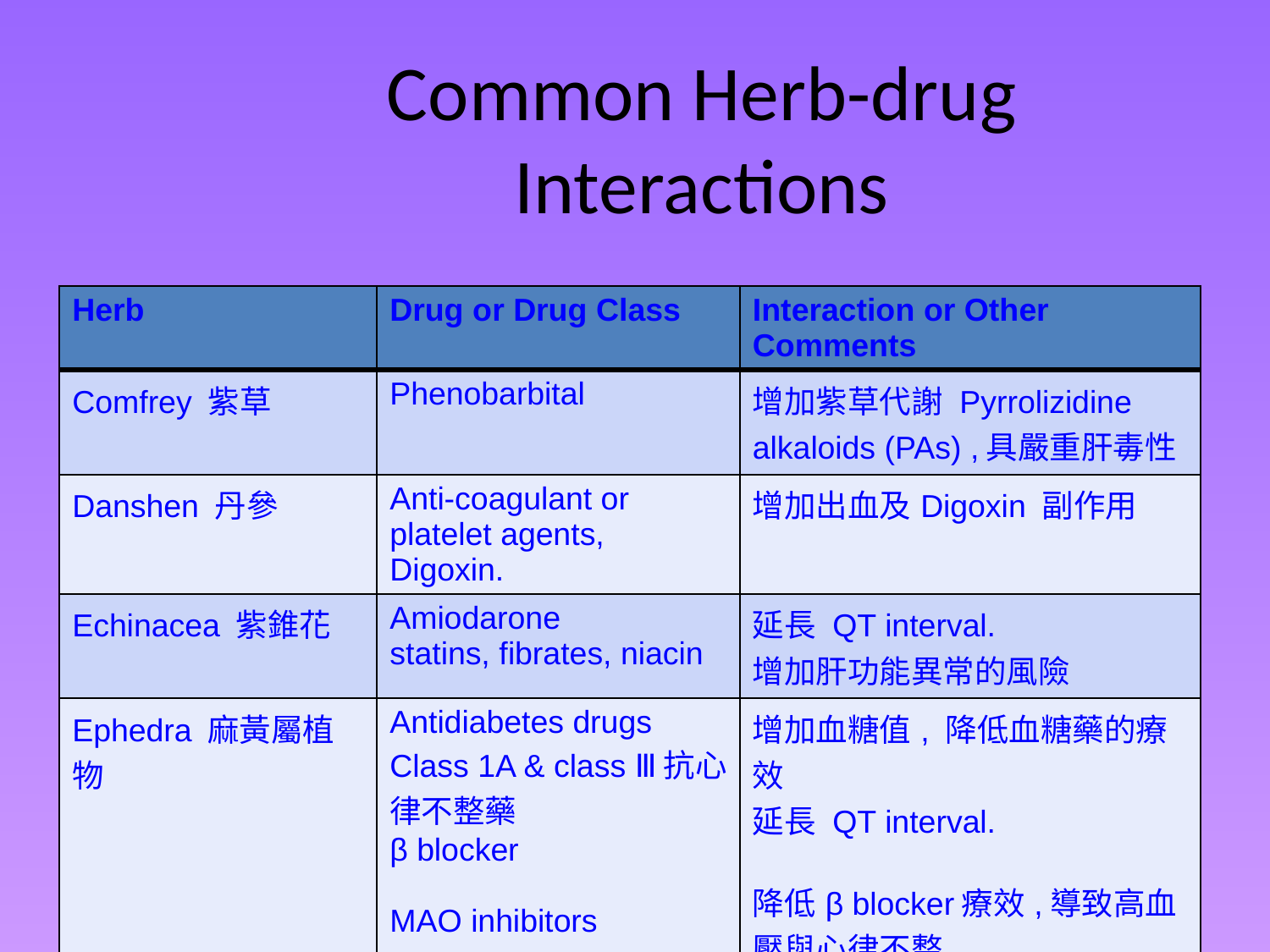

Common Herb-drug Interactions
| Herb | Drug or Drug Class | Interaction or Other Comments |
| --- | --- | --- |
| Comfrey 紫草 | Phenobarbital | 增加紫草代謝 Pyrrolizidine alkaloids (PAs) ,具嚴重肝毒性 |
| Danshen 丹參 | Anti-coagulant or platelet agents, Digoxin. | 增加出血及Digoxin 副作用 |
| Echinacea 紫錐花 | Amiodarone statins, fibrates, niacin | 延長 QT interval. 增加肝功能異常的風險 |
| Ephedra 麻黃屬植物 | Antidiabetes drugs Class 1A & class Ⅲ抗心律不整藥 β blocker MAO inhibitors | 增加血糖值, 降低血糖藥的療效 延長 QT interval. 降低β blocker療效,導致高血壓與心律不整 導致高血壓 |
18